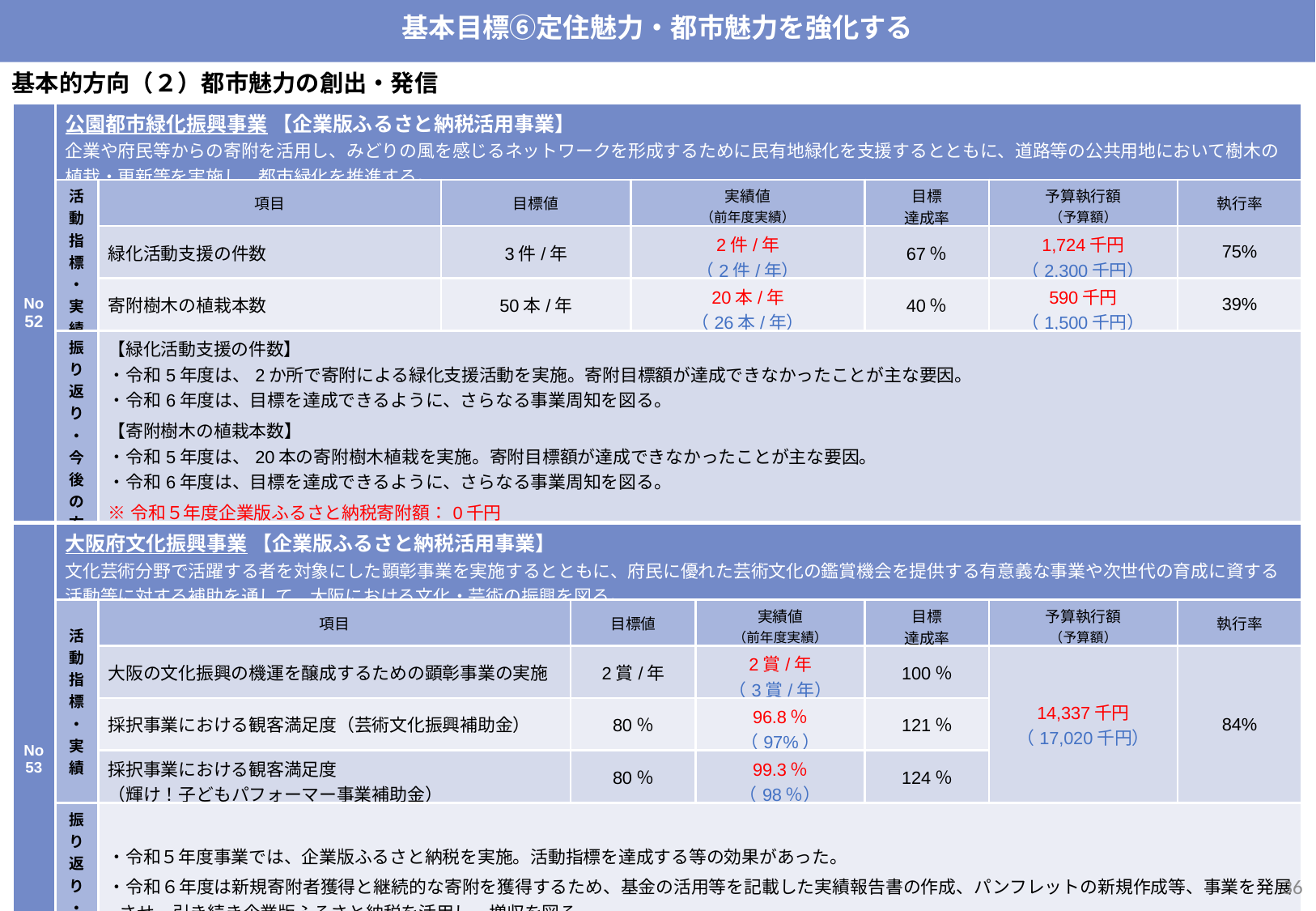

基本目標⑥定住魅力・都市魅力を強化する
基本的方向（２）都市魅力の創出・発信
| No52 | 公園都市緑化振興事業 【企業版ふるさと納税活用事業】 企業や府民等からの寄附を活用し、みどりの風を感じるネットワークを形成するために民有地緑化を支援するとともに、道路等の公共用地において樹木の植栽・更新等を実施し、都市緑化を推進する。 |  |  |  |  |  |  |  |  |
| --- | --- | --- | --- | --- | --- | --- | --- | --- | --- |
|  | 活動指標・実績 | 項目 | 目標値 |  | 実績値 （前年度実績） |  | 目標 達成率 | 予算執行額 （予算額） | 執行率 |
|  |  | 緑化活動支援の件数 | 3件/年 |  | 2件/年 （2件/年） |  | 67％ | 1,724千円 （2,300千円） | 75% |
|  |  | 寄附樹木の植栽本数 | 50本/年 |  | 20本/年 （26本/年） |  | 40％ | 590千円 （1,500千円） | 39% |
|  | 振り返り・ 今後の方針 | 【緑化活動支援の件数】 ・令和5年度は、2か所で寄附による緑化支援活動を実施。寄附目標額が達成できなかったことが主な要因。 ・令和6年度は、目標を達成できるように、さらなる事業周知を図る。 【寄附樹木の植栽本数】 ・令和5年度は、20本の寄附樹木植栽を実施。寄附目標額が達成できなかったことが主な要因。 ・令和6年度は、目標を達成できるように、さらなる事業周知を図る。 ※令和５年度企業版ふるさと納税寄附額：0千円 |  |  |  |  |  |  |  |
| No53 | 大阪府文化振興事業 【企業版ふるさと納税活用事業】 文化芸術分野で活躍する者を対象にした顕彰事業を実施するとともに、府民に優れた芸術文化の鑑賞機会を提供する有意義な事業や次世代の育成に資する活動等に対する補助を通して、大阪における文化・芸術の振興を図る。 |  |  |  |  |  |  |  |  |
|  | 活動指標・実績 | 項目 | 目標値 | 目標値 | 実績値 （前年度実績） | 実績値 （前年度実績） | 目標 達成率 | 予算執行額 （予算額） | 執行率 |
|  |  | 大阪の文化振興の機運を醸成するための顕彰事業の実施 | 2賞/年 | 2賞/年 | 2賞/年 （3賞/年） | 2賞/年 （3賞/年） | 100％ | 14,337千円 （17,020千円） | 84% |
|  |  | 採択事業における観客満足度（芸術文化振興補助金） | 80％ | 80％ | 96.8％ （97%） | 96.8％ （97%） | 121％ |  |  |
|  |  | 採択事業における観客満足度 （輝け！子どもパフォーマー事業補助金） | 80％ | 80％ | 99.3％ （98％） | 99.3％ （98％） | 124％ |  |  |
|  | 振り返り・ 今後の方針 | ・令和５年度事業では、企業版ふるさと納税を実施。活動指標を達成する等の効果があった。 ・令和６年度は新規寄附者獲得と継続的な寄附を獲得するため、基金の活用等を記載した実績報告書の作成、パンフレットの新規作成等、事業を発展させ、引き続き企業版ふるさと納税を活用し、増収を図る。 ※令和５年度企業版ふるさと納税寄附額：600千円 |  |  |  |  |  |  |  |
36